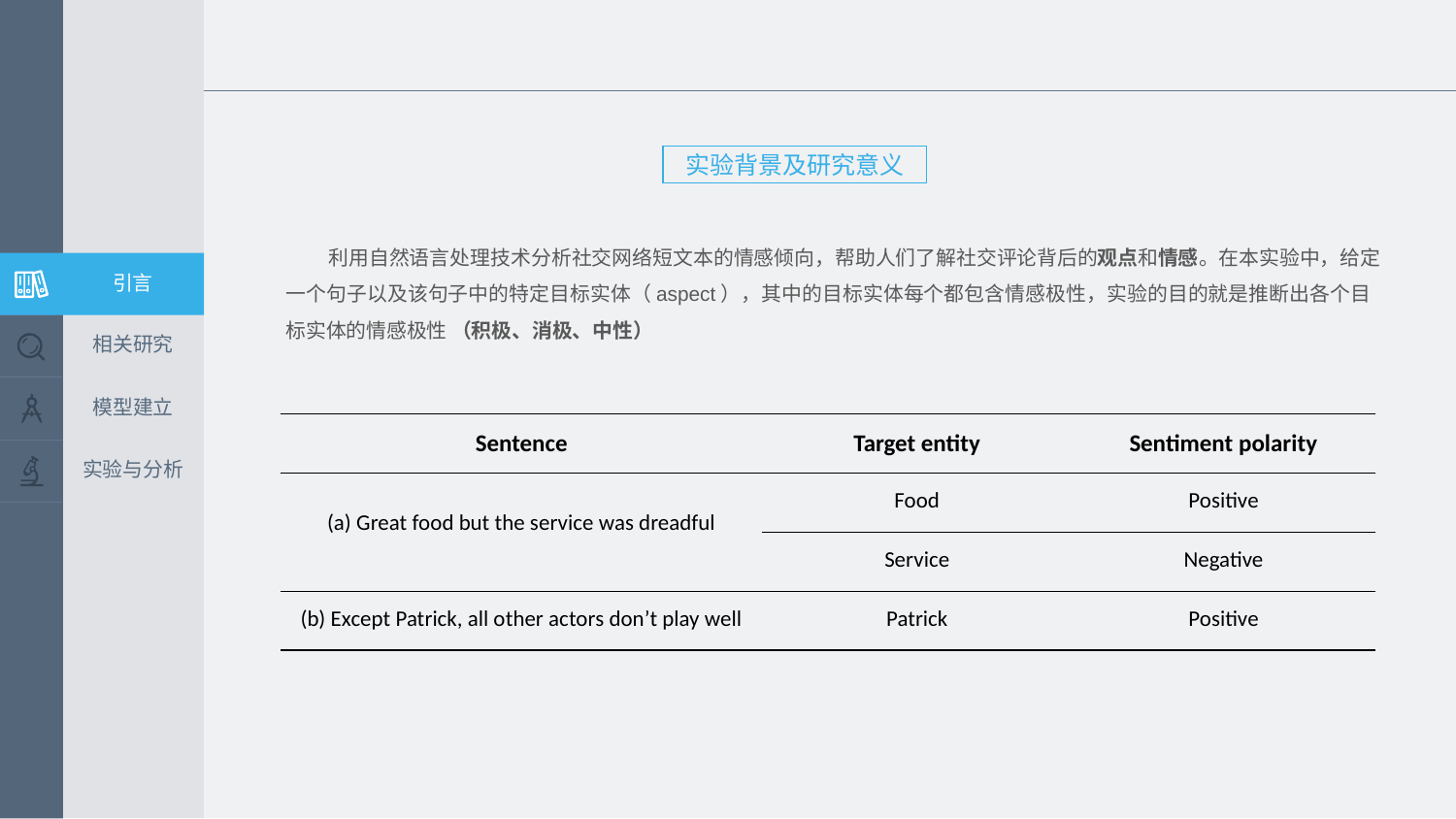

实验背景及研究意义
        利用自然语言处理技术分析社交网络短文本的情感倾向，帮助人们了解社交评论背后的观点和情感。在本实验中，给定一个句子以及该句子中的特定目标实体（aspect），其中的目标实体每个都包含情感极性，实验的目的就是推断出各个目标实体的情感极性 （积极、消极、中性）

引言

相关研究

模型建立

| Sentence | Target entity | Sentiment polarity |
| --- | --- | --- |
| (a) Great food but the service was dreadful | Food | Positive |
|  | Service | Negative |
| (b) Except Patrick, all other actors don’t play well | Patrick | Positive |
实验与分析